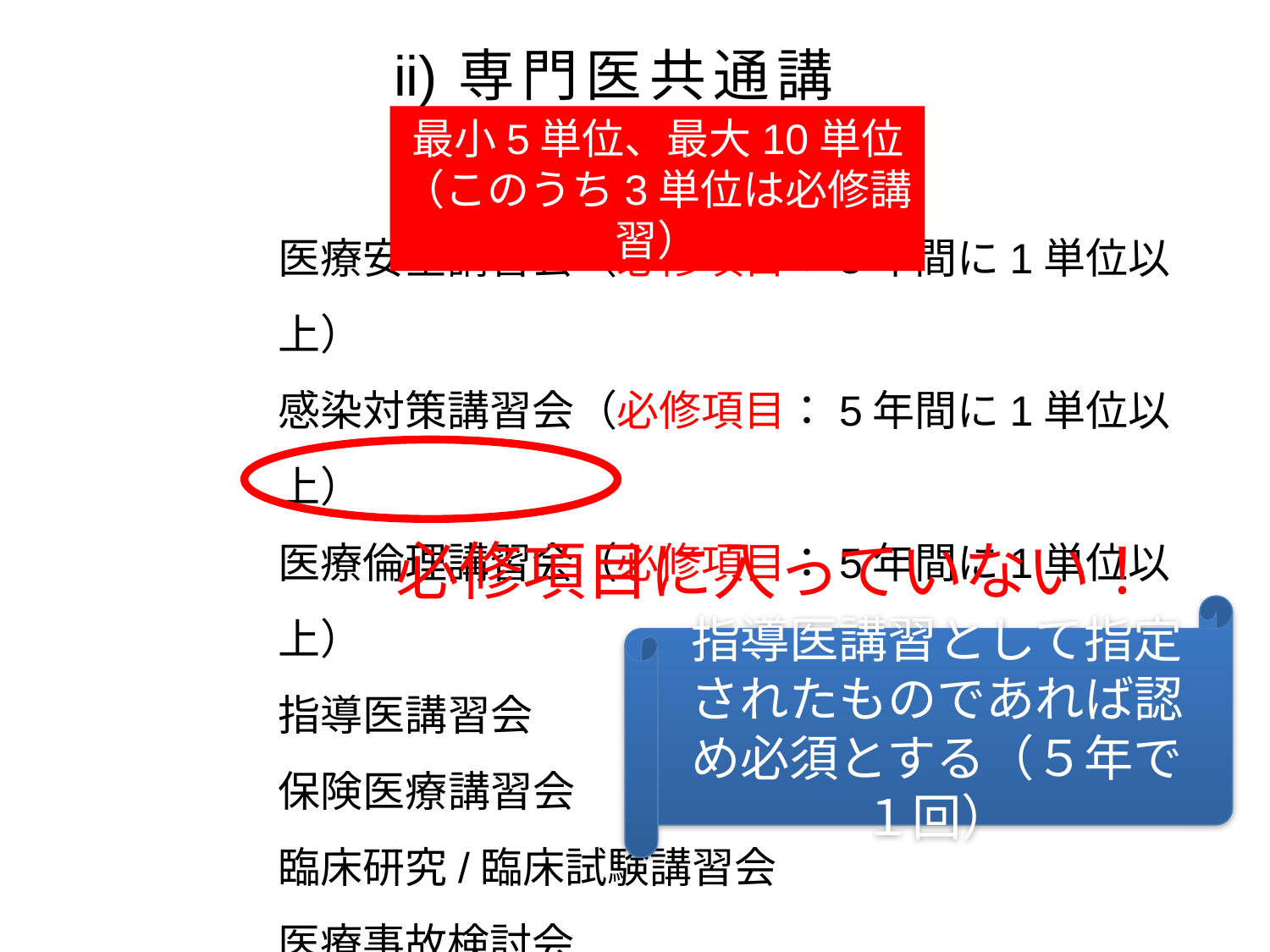

ii)専門医共通講習
最小5単位、最大10単位
（このうち3単位は必修講習）
医療安全講習会（必修項目：5年間に1単位以上）
感染対策講習会（必修項目：5年間に1単位以上）
医療倫理講習会（必修項目：5年間に1単位以上）
指導医講習会
保険医療講習会
臨床研究/臨床試験講習会
医療事故検討会
医療法制講習会
医療経済（保険医療など）に関する講習会　など

必修項目に入っていない！
指導医講習として指定されたものであれば認め必須とする（５年で１回）